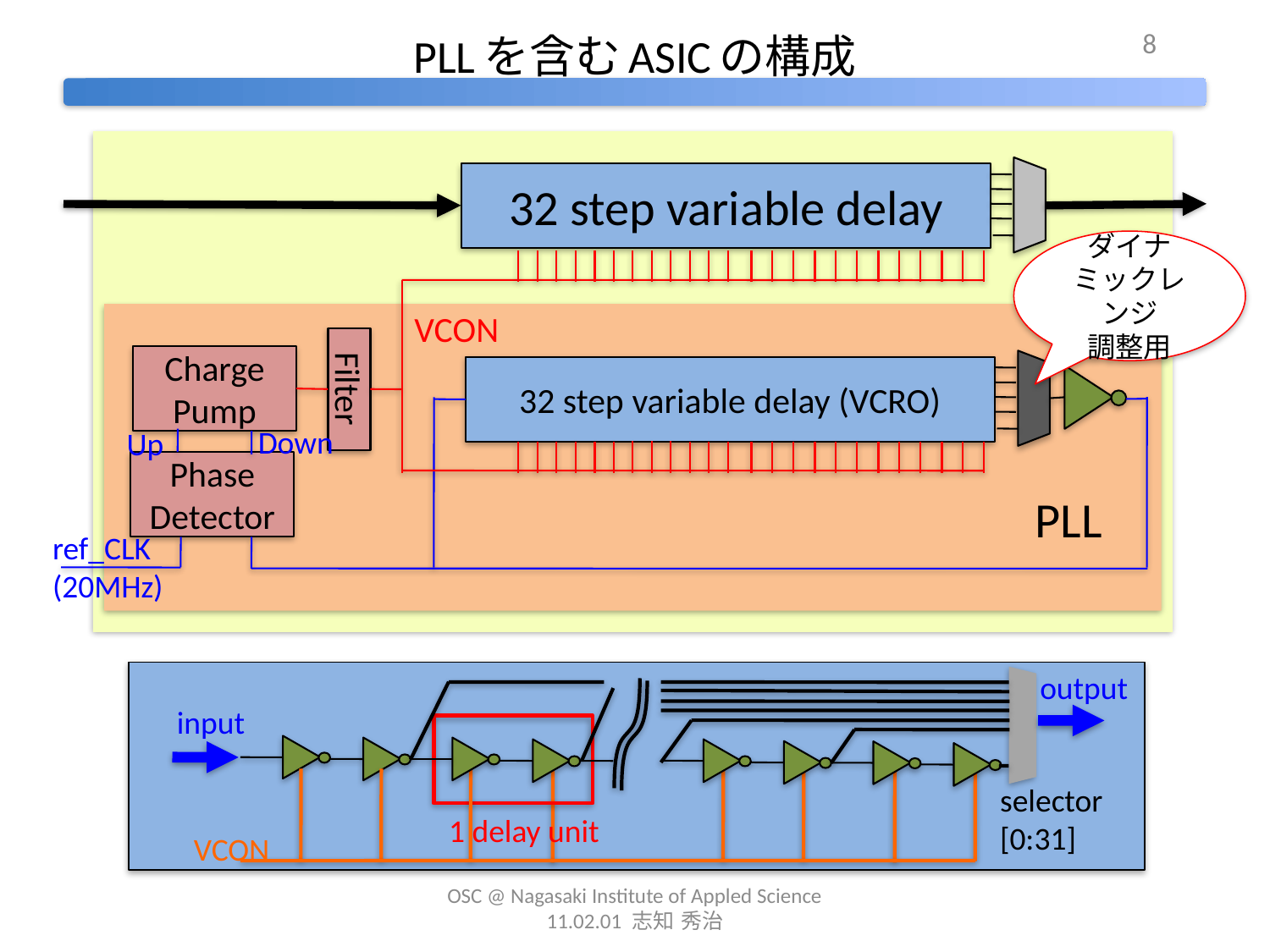

8
# PLLを含むASICの構成

32 step variable delay

VCON

Charge
Pump
32 step variable delay (VCRO)
Filter

Down
Up
Phase
Detector
PLL
ref_CLK
(20MHz)
ダイナミックレンジ
調整用
output
input

selector
[0:31]
1 delay unit
VCON

OSC @ Nagasaki Institute of Appled Science 11.02.01 志知 秀治